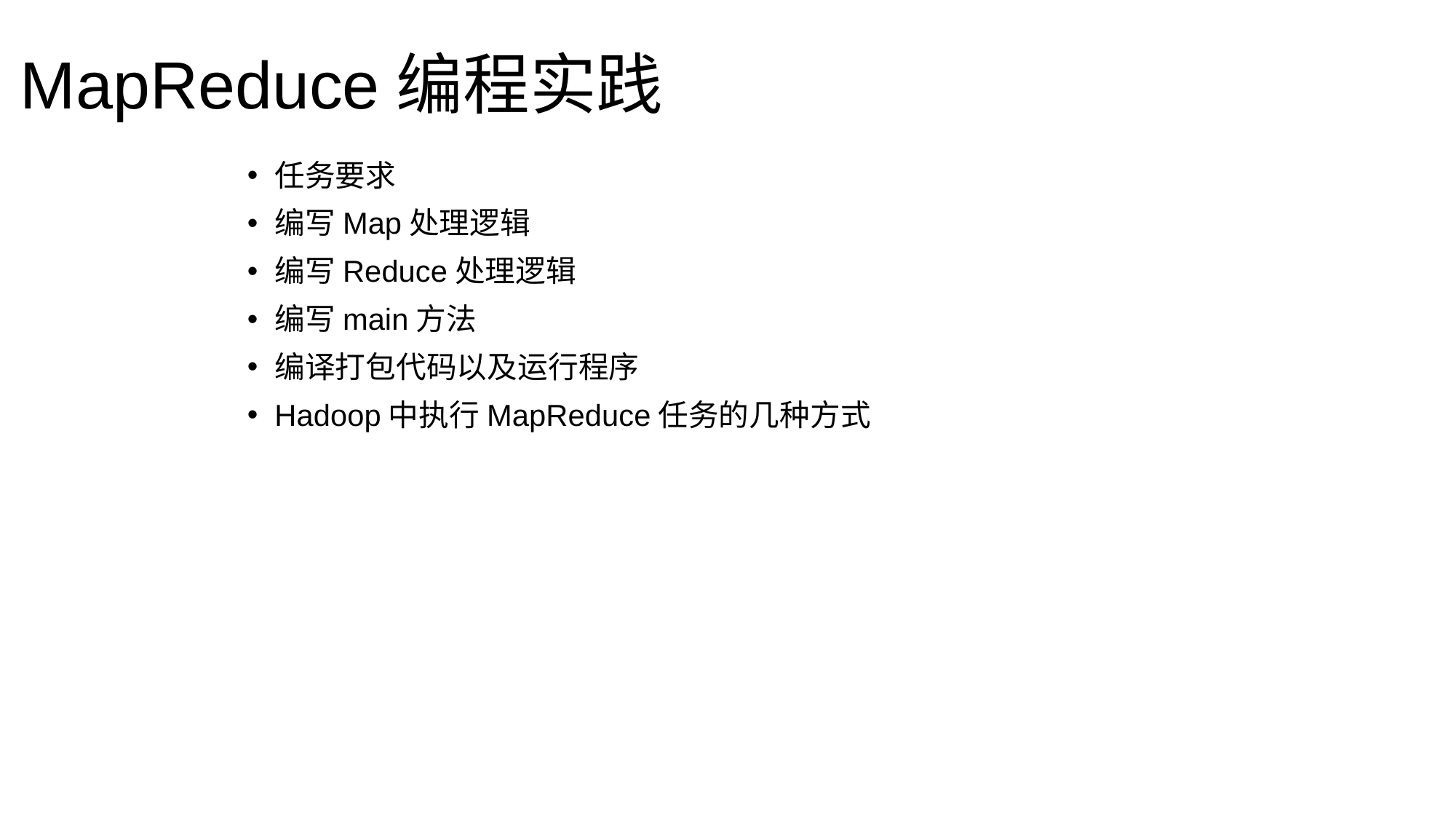

# MapReduce编程实践
任务要求
编写Map处理逻辑
编写Reduce处理逻辑
编写main方法
编译打包代码以及运行程序
Hadoop中执行MapReduce任务的几种方式